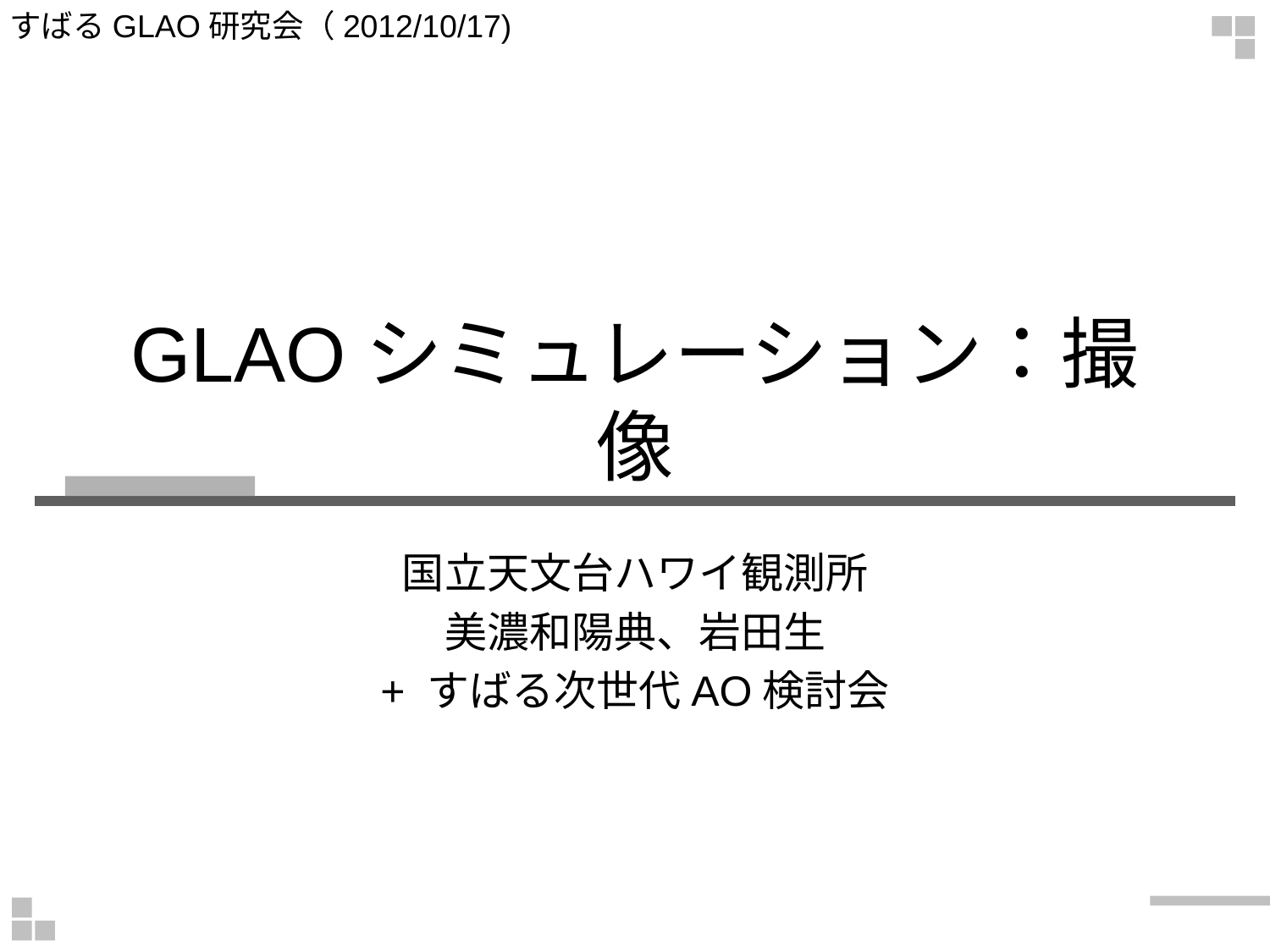

すばるGLAO研究会（2012/10/17)
# GLAOシミュレーション：撮像
国立天文台ハワイ観測所
美濃和陽典、岩田生
+ すばる次世代AO検討会